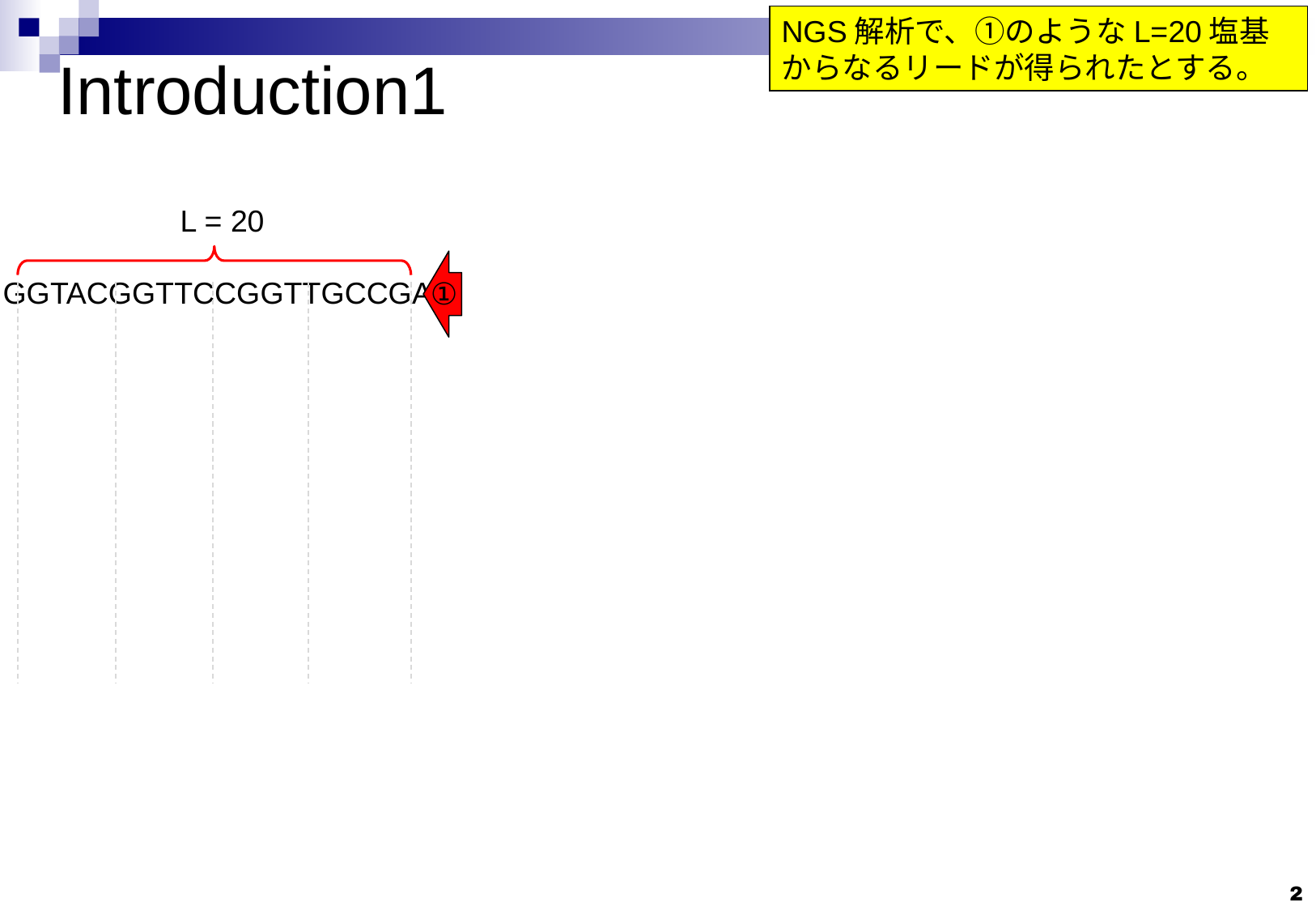

NGS解析で、①のようなL=20塩基からなるリードが得られたとする。
# Introduction1

L = 20
①

GGTACGGTTCCGGTTGCCGA
2